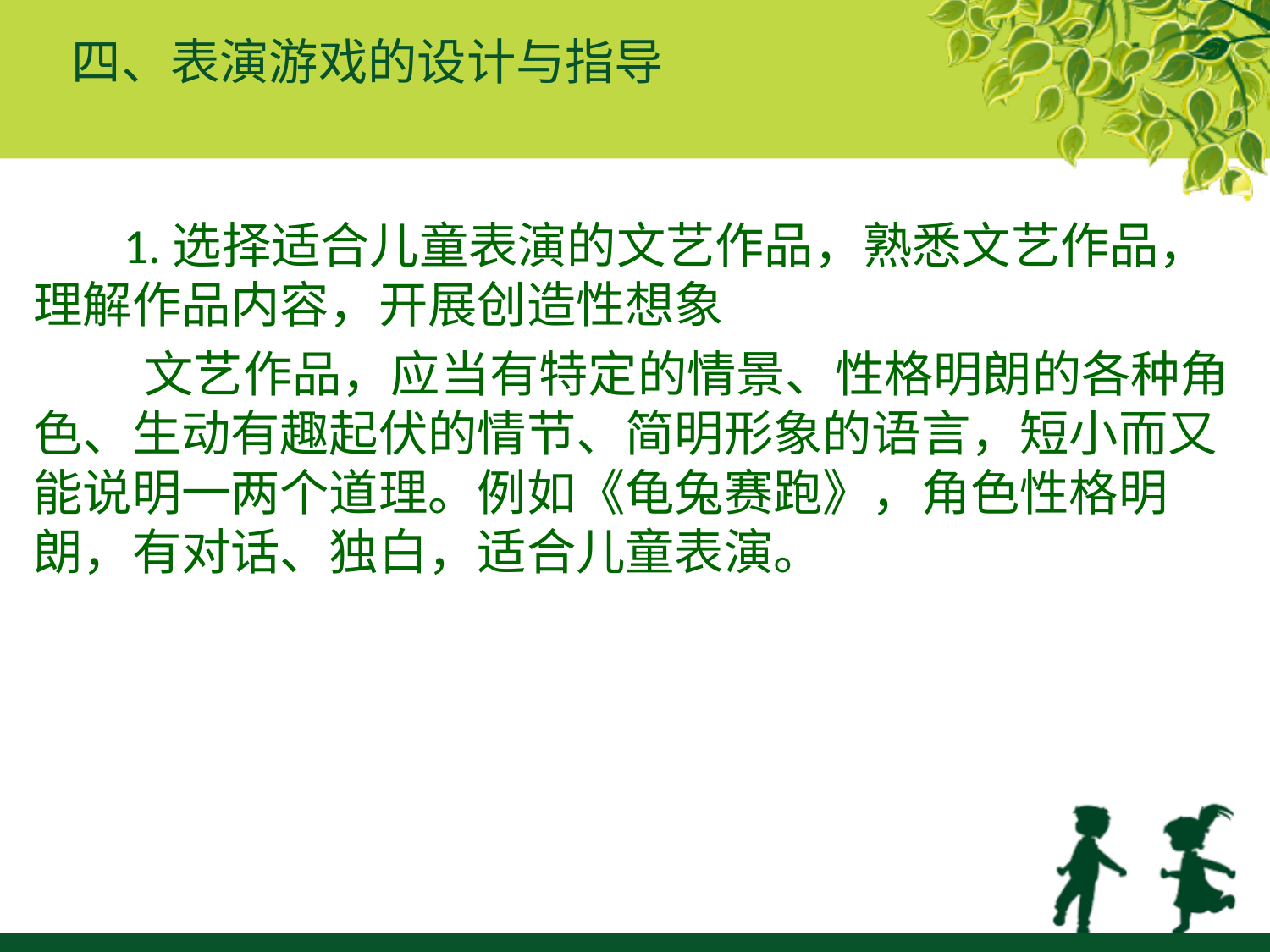

# 四、表演游戏的设计与指导
        1.选择适合儿童表演的文艺作品，熟悉文艺作品，理解作品内容，开展创造性想象
         文艺作品，应当有特定的情景、性格明朗的各种角色、生动有趣起伏的情节、简明形象的语言，短小而又能说明一两个道理。例如《龟兔赛跑》，角色性格明朗，有对话、独白，适合儿童表演。